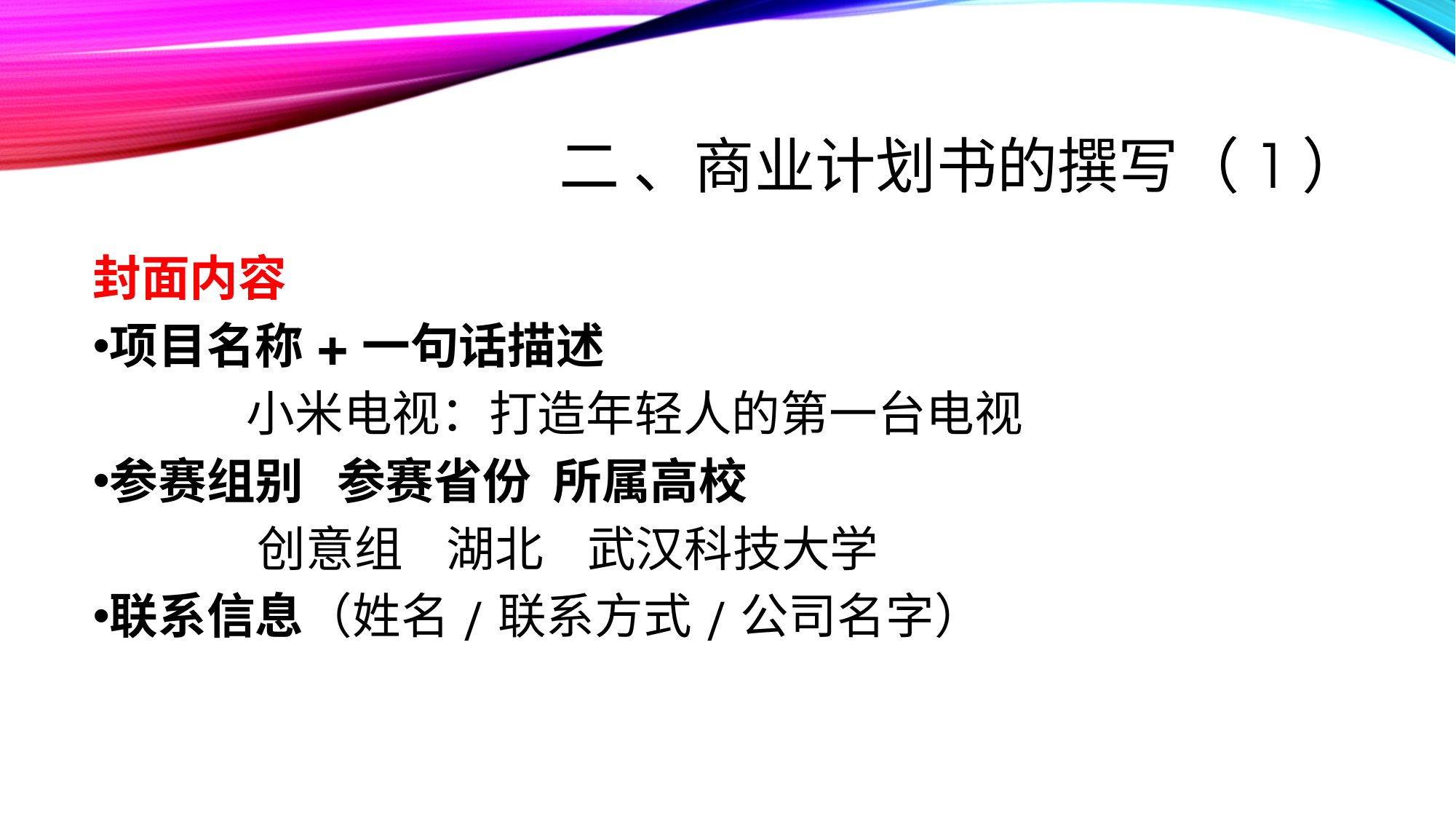

# 二 、商业计划书的撰写（1）
封面内容
项目名称+一句话描述
             小米电视：打造年轻人的第一台电视
参赛组别   参赛省份  所属高校
              创意组    湖北    武汉科技大学
联系信息（姓名/联系方式/公司名字）